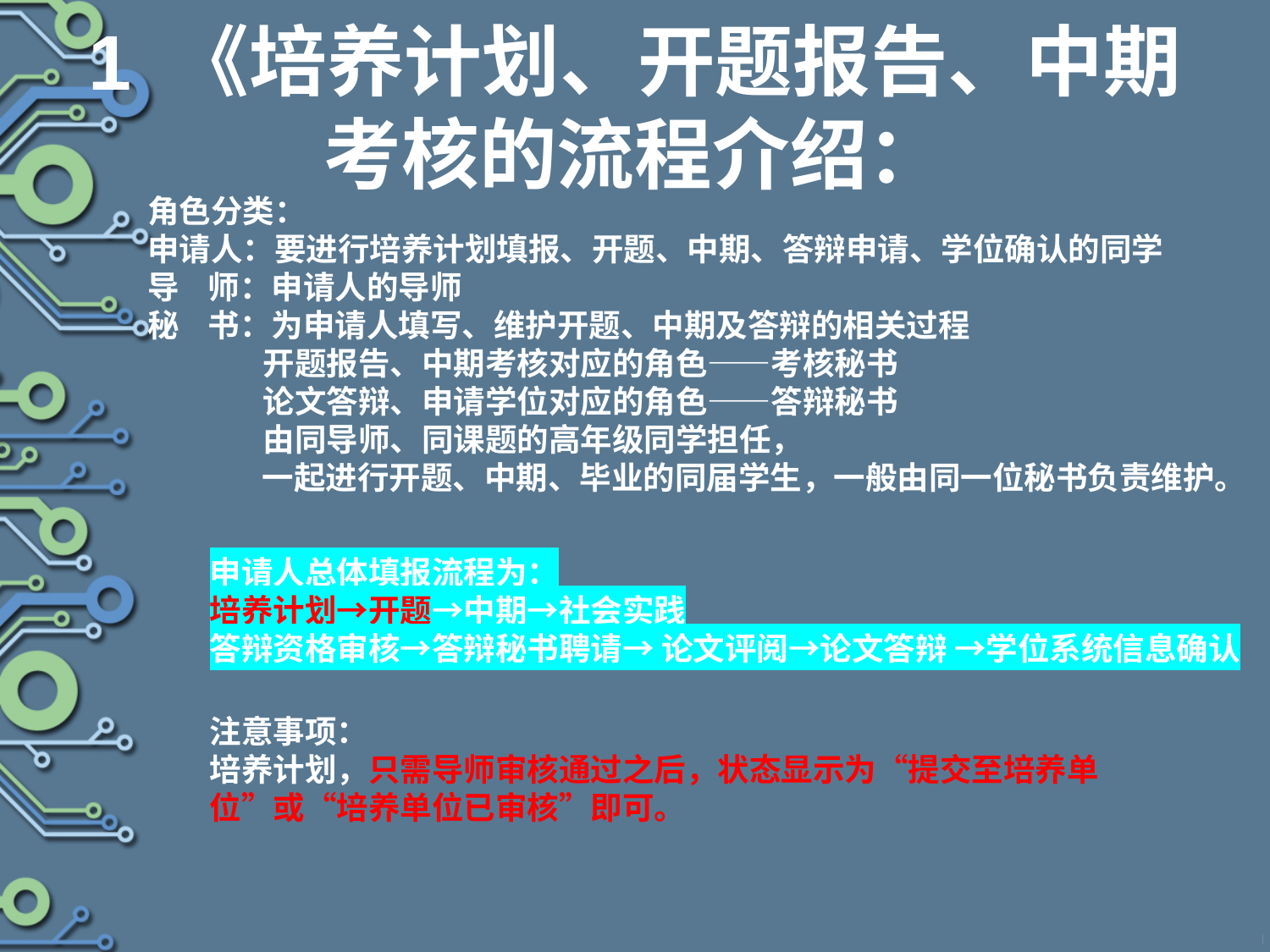

# 1 《培养计划、开题报告、中期考核的流程介绍：
角色分类：
申请人：要进行培养计划填报、开题、中期、答辩申请、学位确认的同学
导    师：申请人的导师
秘    书：为申请人填写、维护开题、中期及答辩的相关过程
               开题报告、中期考核对应的角色——考核秘书
               论文答辩、申请学位对应的角色——答辩秘书
               由同导师、同课题的高年级同学担任，
                一起进行开题、中期、毕业的同届学生，一般由同一位秘书负责维护。
申请人总体填报流程为：
培养计划→开题→中期→社会实践
答辩资格审核→答辩秘书聘请→ 论文评阅→论文答辩 →学位系统信息确认
注意事项：
培养计划，只需导师审核通过之后，状态显示为“提交至培养单位”或“培养单位已审核”即可。